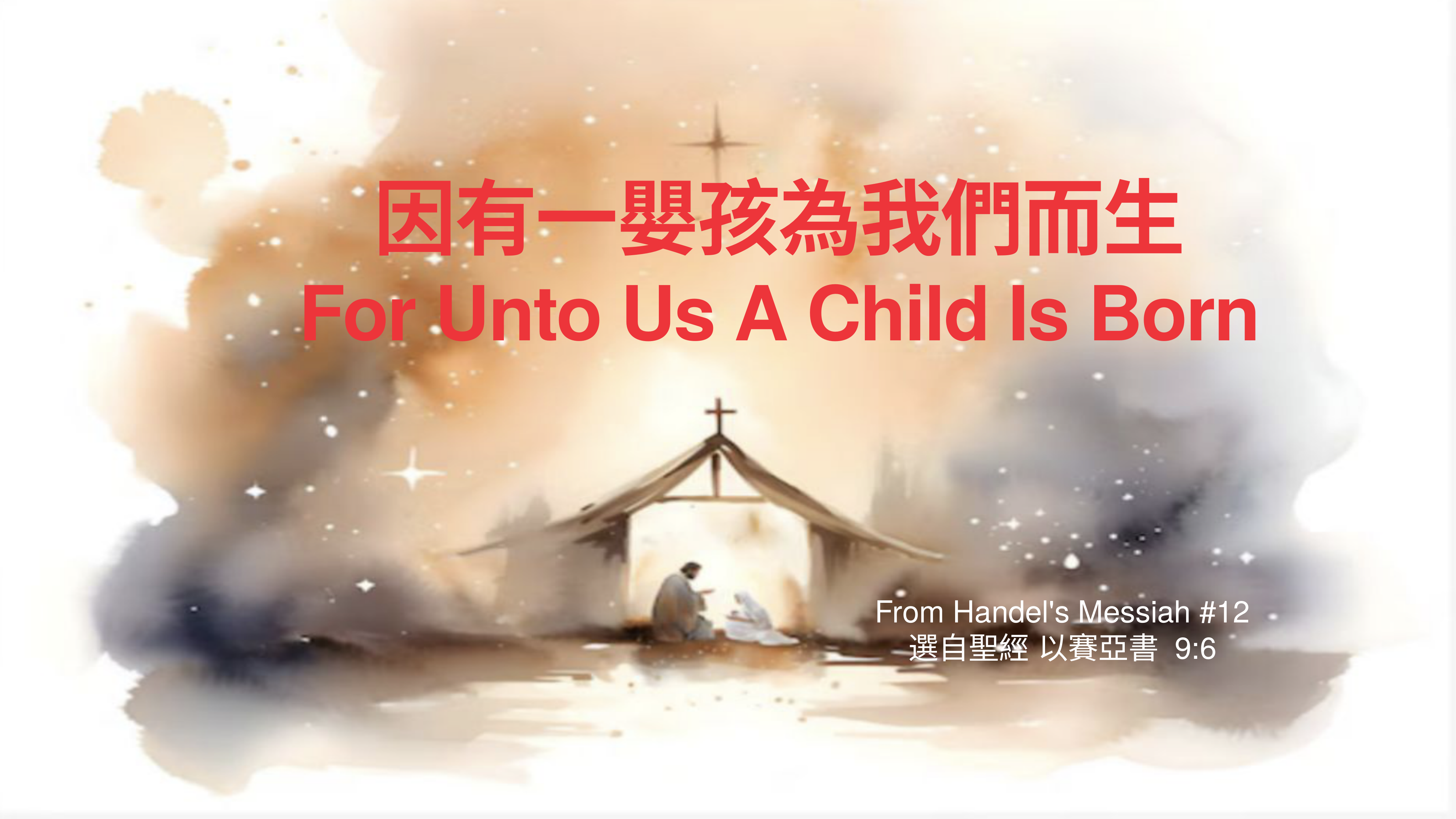

因有一嬰孩為我們而生
For Unto Us A Child Is Born
From Handel's Messiah #12
選自聖經 以賽亞書 9:6